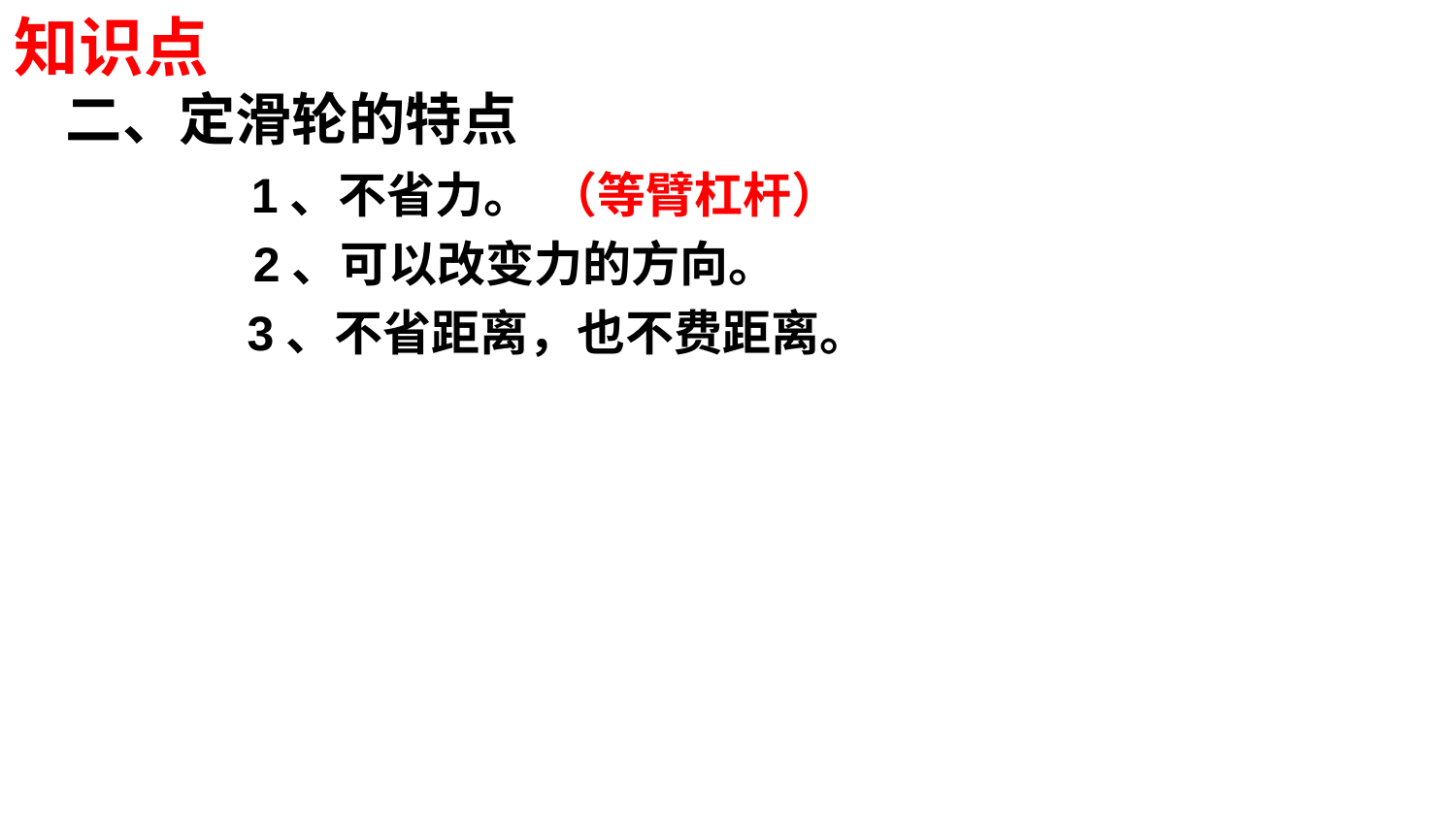

知识点
二、定滑轮的特点
1、不省力。
（等臂杠杆）
2、可以改变力的方向。
3、不省距离，也不费距离。